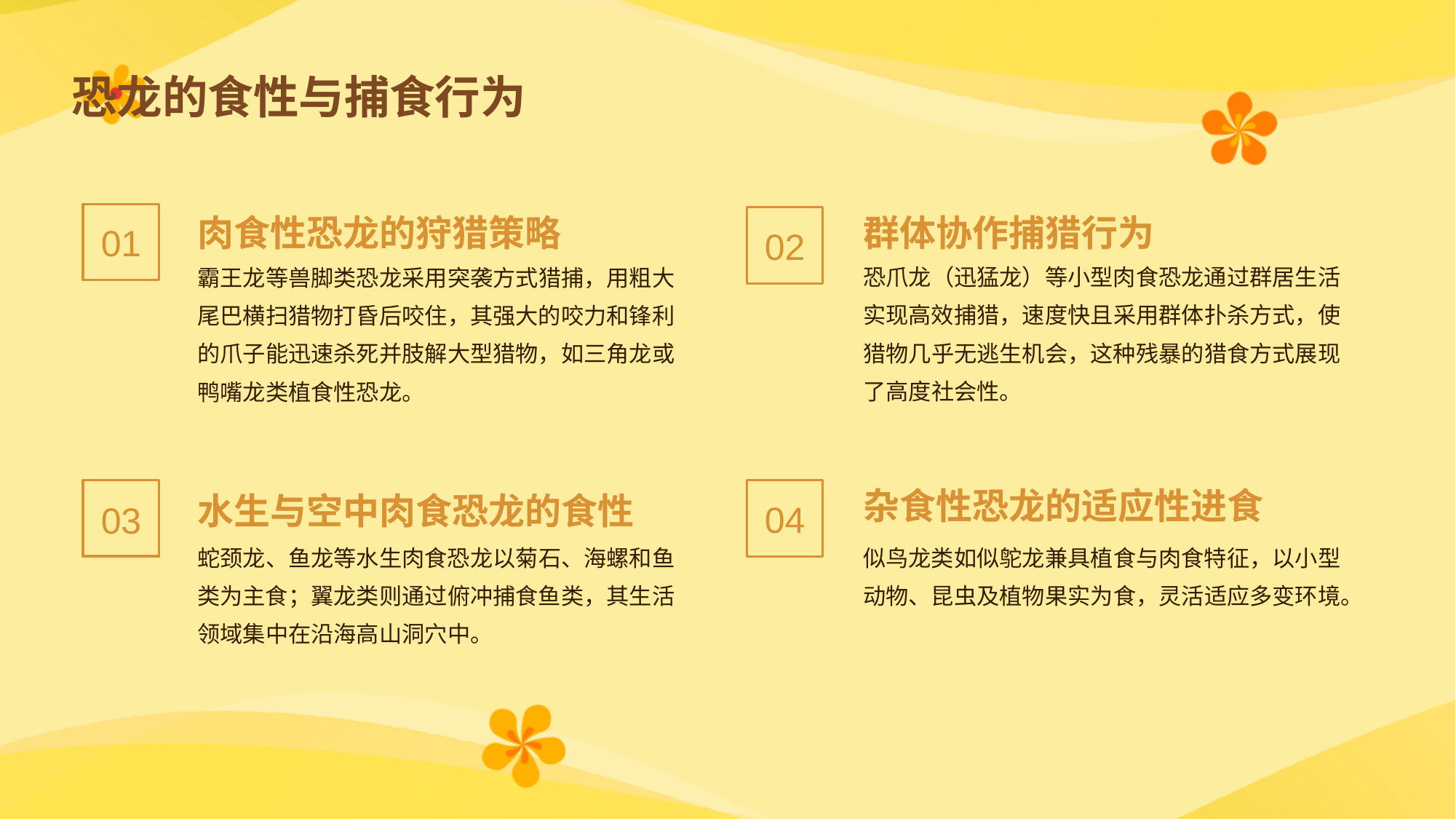

恐龙的食性与捕食行为
群体协作捕猎行为
肉食性恐龙的狩猎策略

01
02
恐爪龙（迅猛龙）等小型肉食恐龙通过群居生活实现高效捕猎，速度快且采用群体扑杀方式，使猎物几乎无逃生机会，这种残暴的猎食方式展现了高度社会性。
霸王龙等兽脚类恐龙采用突袭方式猎捕，用粗大尾巴横扫猎物打昏后咬住，其强大的咬力和锋利的爪子能迅速杀死并肢解大型猎物，如三角龙或鸭嘴龙类植食性恐龙。
杂食性恐龙的适应性进食
水生与空中肉食恐龙的食性

04
03
蛇颈龙、鱼龙等水生肉食恐龙以菊石、海螺和鱼类为主食；翼龙类则通过俯冲捕食鱼类，其生活领域集中在沿海高山洞穴中。
似鸟龙类如似鸵龙兼具植食与肉食特征，以小型动物、昆虫及植物果实为食，灵活适应多变环境。